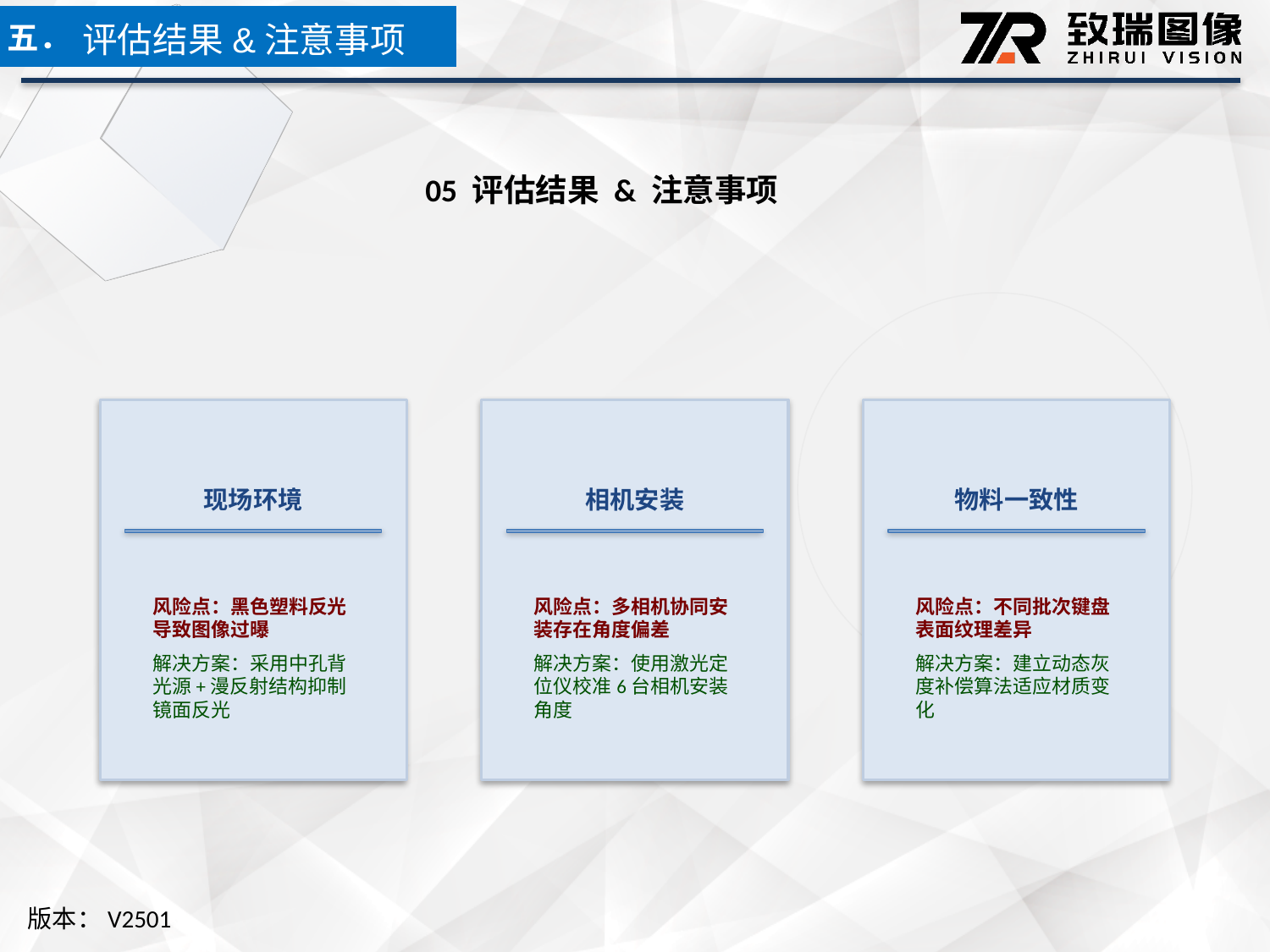

五．
评估结果&注意事项

05 评估结果 & 注意事项

现场环境

相机安装

物料一致性

风险点：黑色塑料反光导致图像过曝
解决方案：采用中孔背光源+漫反射结构抑制镜面反光

风险点：多相机协同安装存在角度偏差
解决方案：使用激光定位仪校准6台相机安装角度

风险点：不同批次键盘表面纹理差异
解决方案：建立动态灰度补偿算法适应材质变化